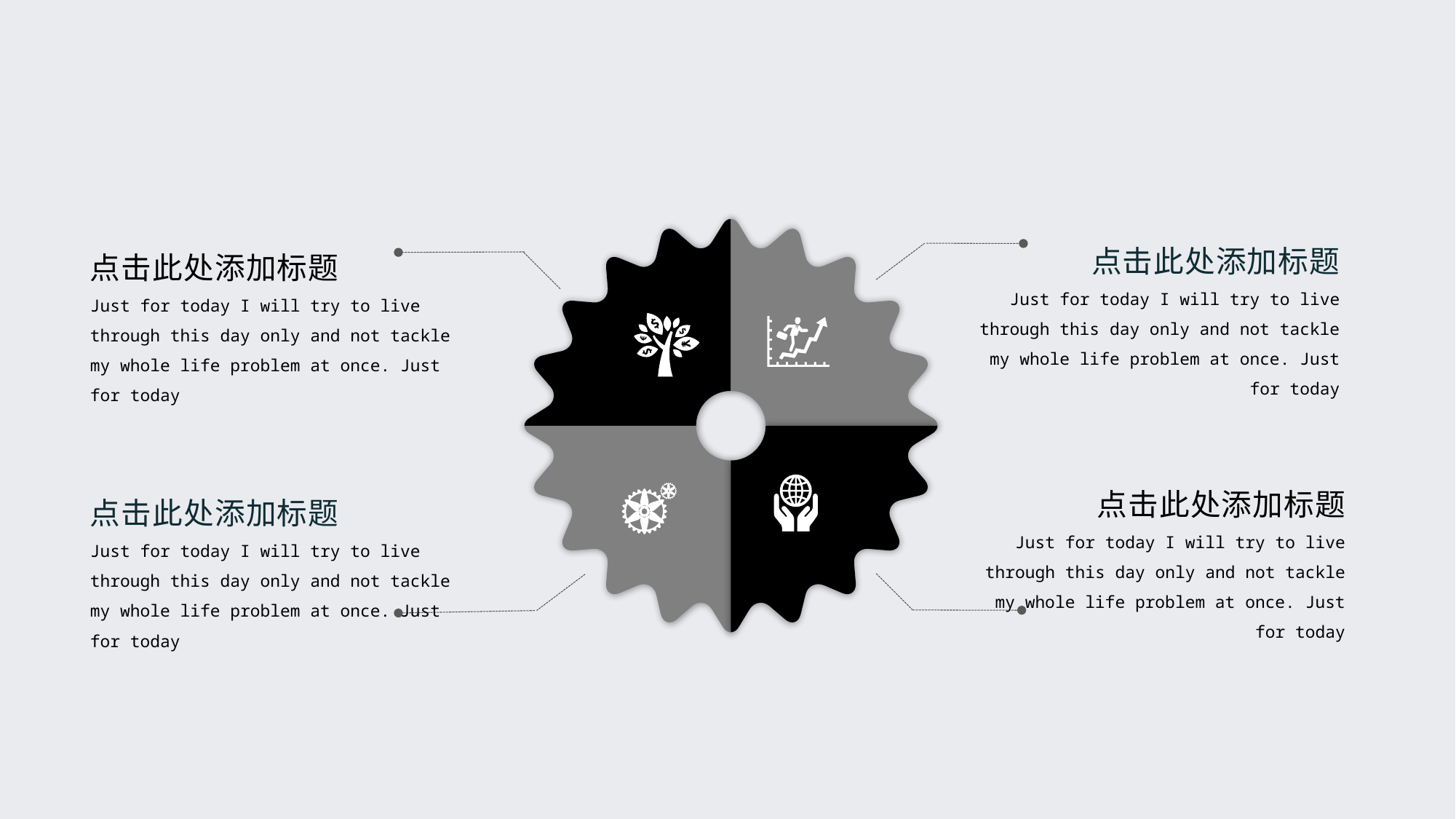

点击此处添加标题
Just for today I will try to live through this day only and not tackle my whole life problem at once. Just for today
点击此处添加标题
Just for today I will try to live through this day only and not tackle my whole life problem at once. Just for today

点击此处添加标题
Just for today I will try to live through this day only and not tackle my whole life problem at once. Just for today
点击此处添加标题
Just for today I will try to live through this day only and not tackle my whole life problem at once. Just for today